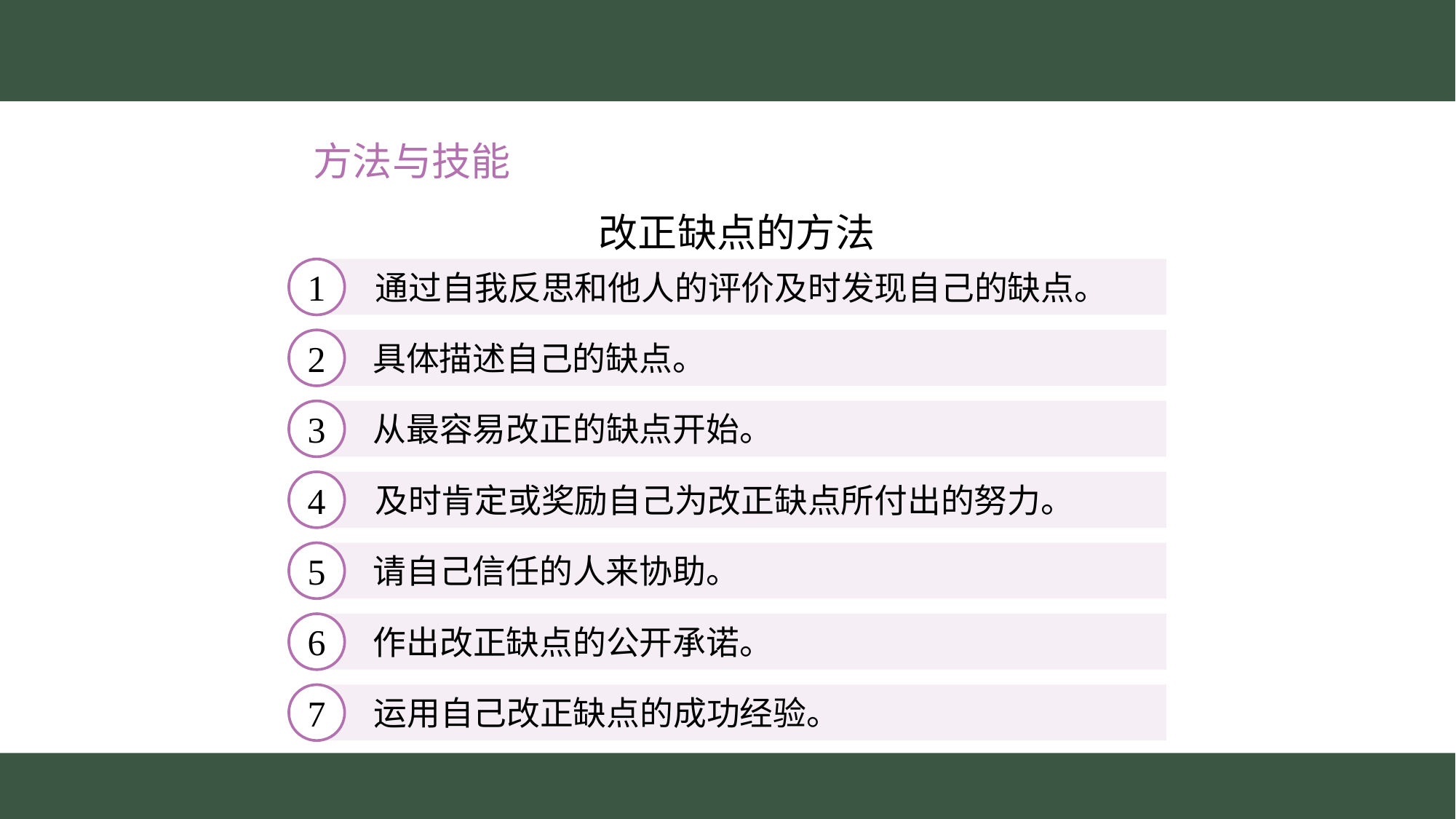

方法与技能
　　　　　　　　　 改正缺点的方法

1

通过自我反思和他人的评价及时发现自己的缺点。

2

具体描述自己的缺点。

3

从最容易改正的缺点开始。

4

及时肯定或奖励自己为改正缺点所付出的努力。

5

请自己信任的人来协助。

6

作出改正缺点的公开承诺。

7

运用自己改正缺点的成功经验。